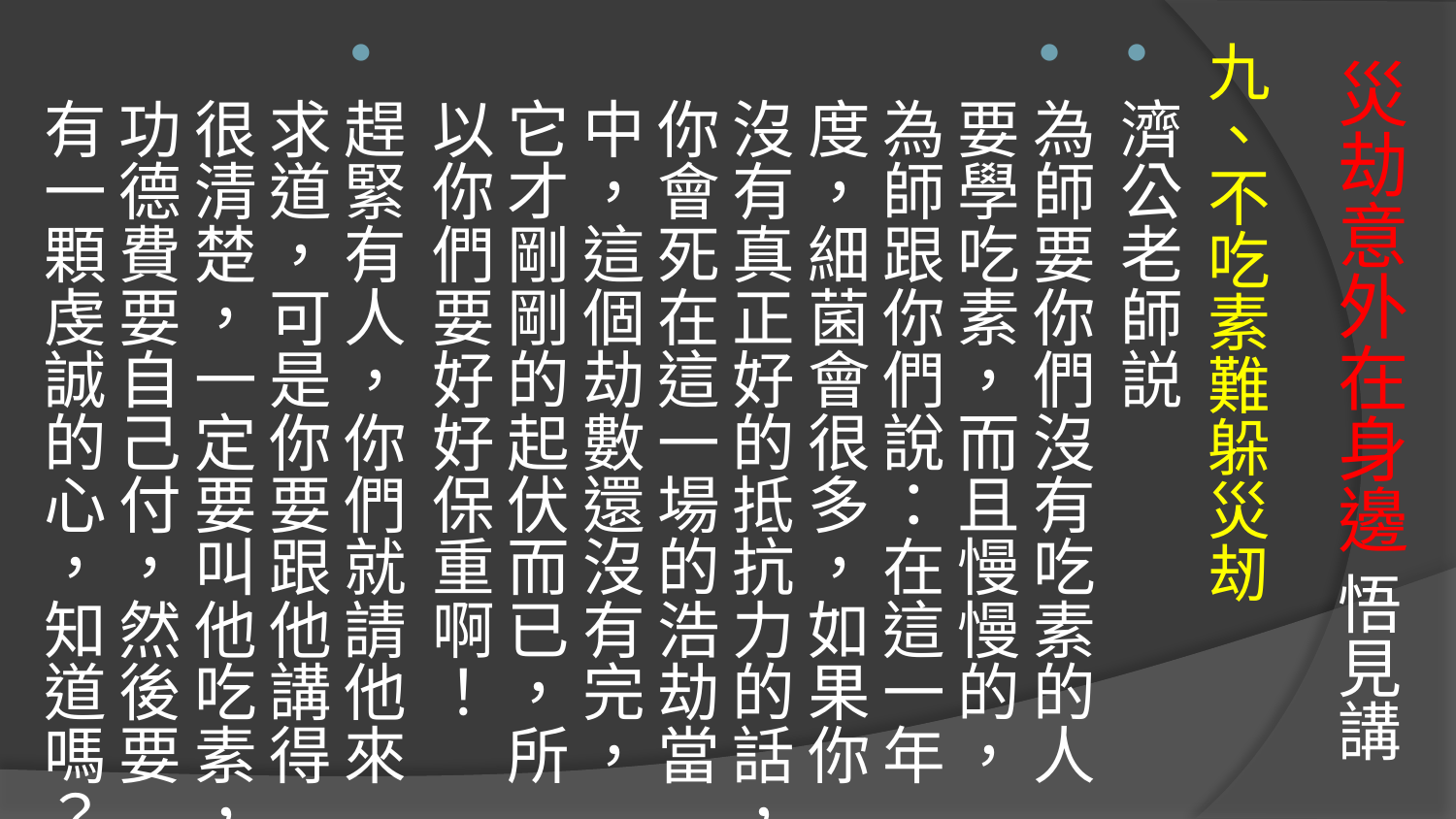

九、不吃素難躲災刼
濟公老師説
為師要你們沒有吃素的人要學吃素，而且慢慢的，為師跟你們說：在這一年度，細菌會很多，如果你沒有真正好的抵抗力的話，你會死在這一場的浩劫當中，這個劫數還沒有完，它才剛剛的起伏而已，所以你們要好好保重啊！
趕緊有人，你們就請他來求道，可是你要跟他講得很清楚，一定要叫他吃素，功德費要自己付，然後要有一顆虔誠的心，知道嗎？
# 災劫意外在身邊 悟見講